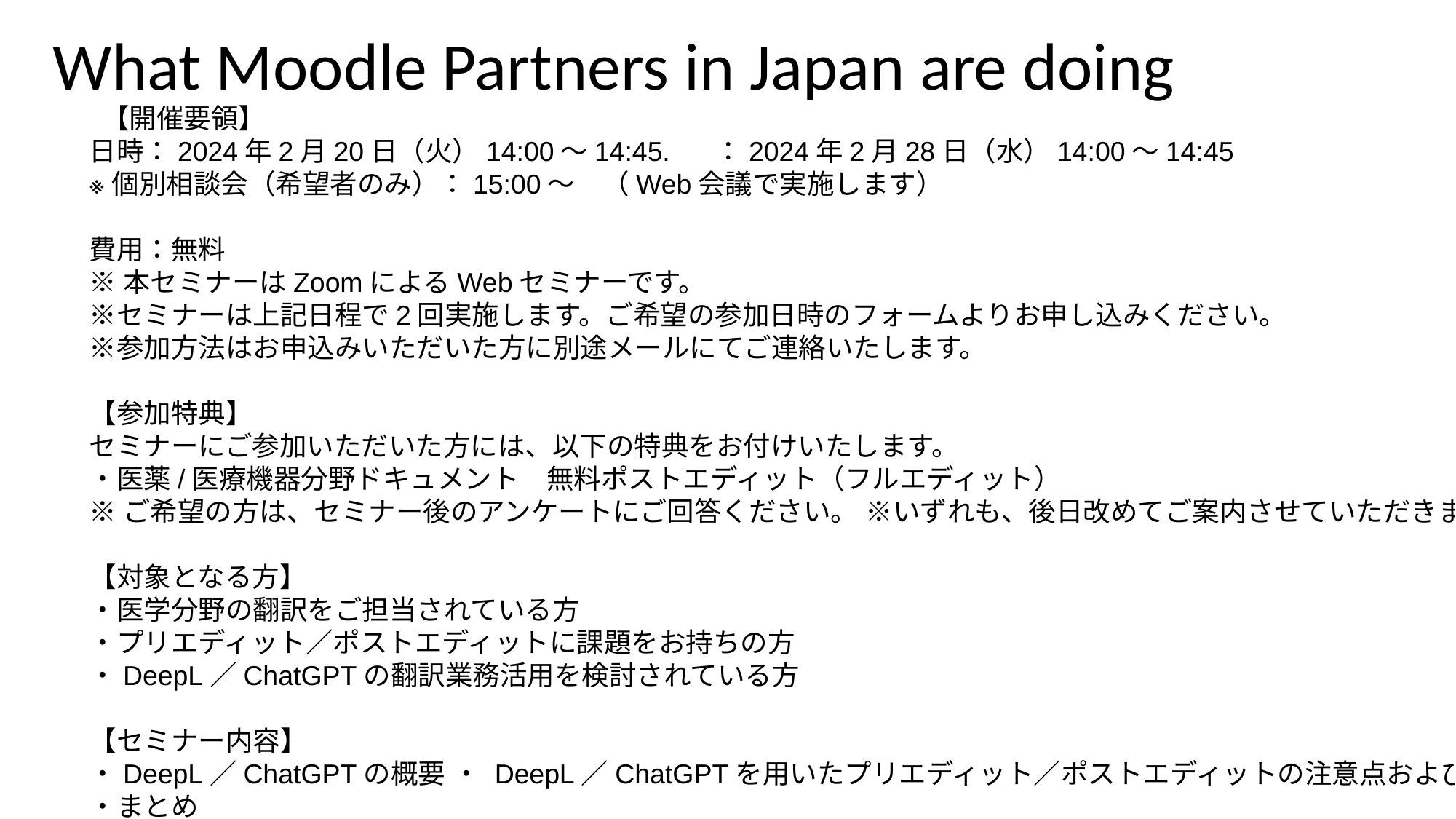

# What Moodle Partners in Japan are doing
 【開催要領】
日時：2024年2月20日（火）14:00～14:45.     ：2024年2月28日（水）14:00～14:45
※個別相談会（希望者のみ）：15:00～　（Web会議で実施します）

費用：無料
※本セミナーはZoomによるWebセミナーです。
※セミナーは上記日程で2回実施します。ご希望の参加日時のフォームよりお申し込みください。
※参加方法はお申込みいただいた方に別途メールにてご連絡いたします。

【参加特典】
セミナーにご参加いただいた方には、以下の特典をお付けいたします。
・医薬/医療機器分野ドキュメント　無料ポストエディット（フルエディット）
※ご希望の方は、セミナー後のアンケートにご回答ください。 ※いずれも、後日改めてご案内させていただきます。

【対象となる方】
・医学分野の翻訳をご担当されている方
・プリエディット／ポストエディットに課題をお持ちの方
・DeepL／ChatGPTの翻訳業務活用を検討されている方

【セミナー内容】
・DeepL／ChatGPTの概要 ・ DeepL／ChatGPTを用いたプリエディット／ポストエディットの注意点および実例
・まとめ